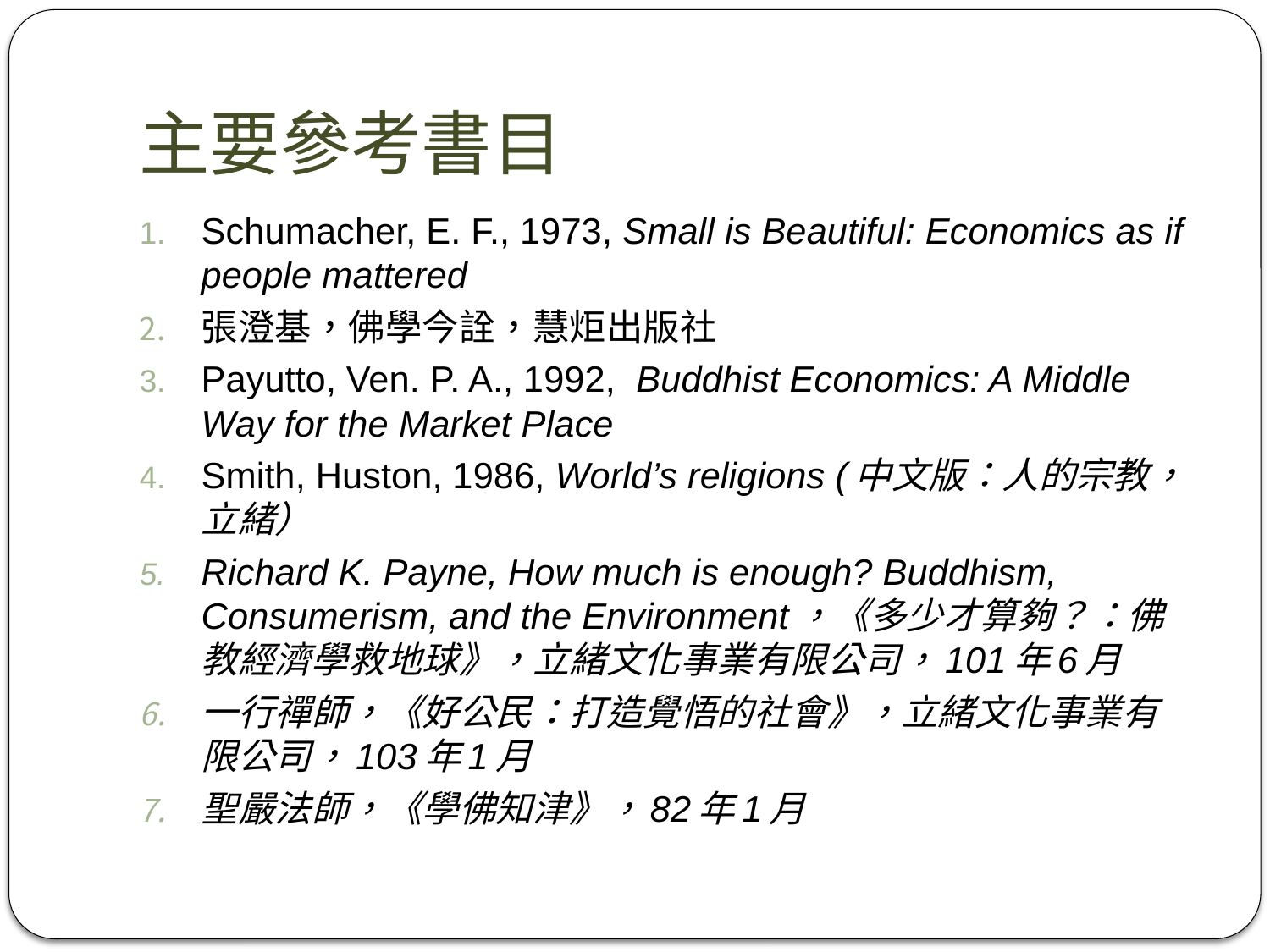

# 主要參考書目
Schumacher, E. F., 1973, Small is Beautiful: Economics as if people mattered
張澄基，佛學今詮，慧炬出版社
Payutto, Ven. P. A., 1992,  Buddhist Economics: A Middle Way for the Market Place
Smith, Huston, 1986, World’s religions (中文版：人的宗教，立緒）
Richard K. Payne, How much is enough? Buddhism, Consumerism, and the Environment，《多少才算夠？：佛教經濟學救地球》，立緒文化事業有限公司，101年6月
一行禪師，《好公民：打造覺悟的社會》，立緒文化事業有限公司，103年1月
聖嚴法師，《學佛知津》，82年1月